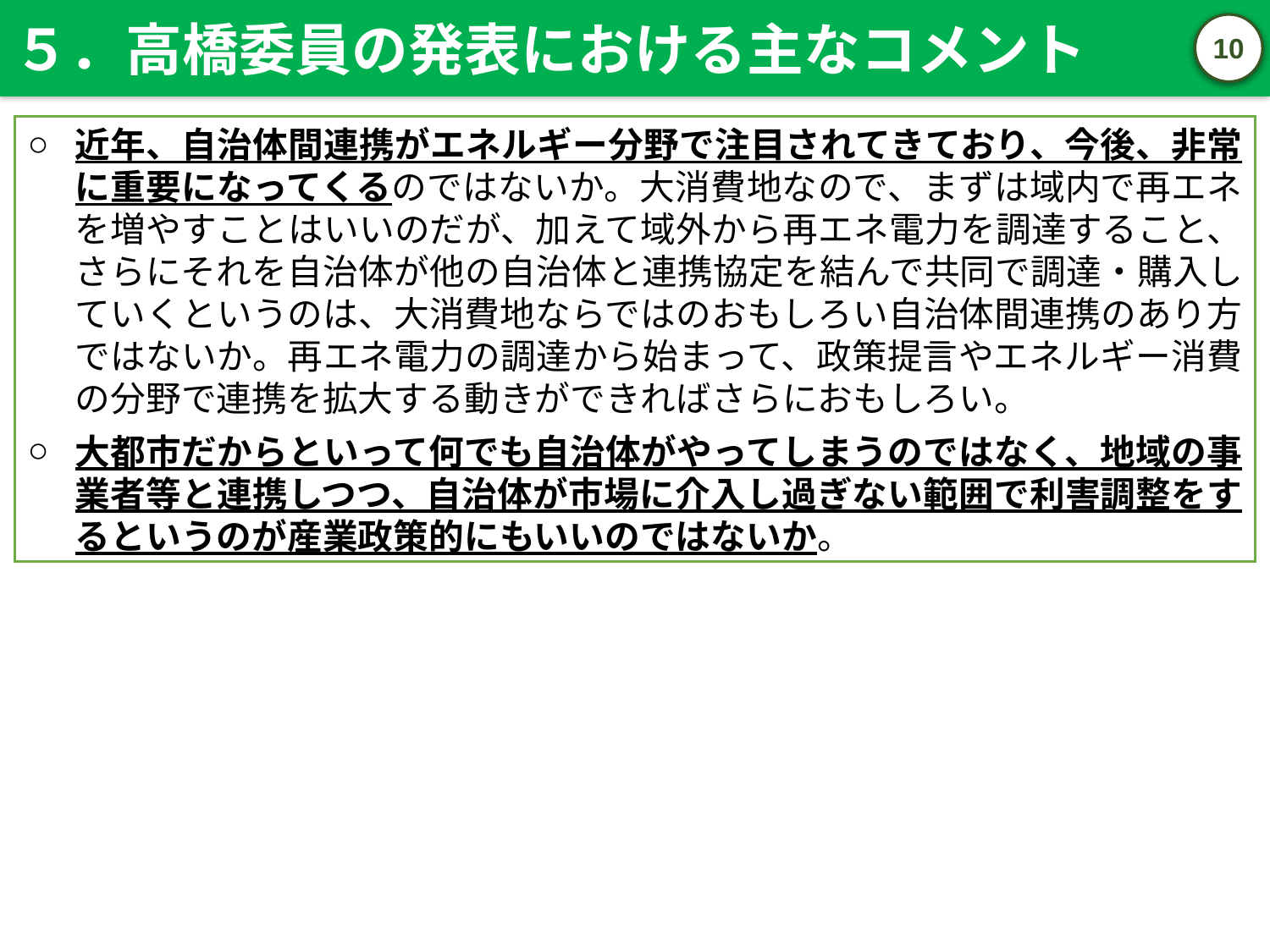

５．高橋委員の発表における主なコメント
10
近年、自治体間連携がエネルギー分野で注目されてきており、今後、非常に重要になってくるのではないか。大消費地なので、まずは域内で再エネを増やすことはいいのだが、加えて域外から再エネ電力を調達すること、さらにそれを自治体が他の自治体と連携協定を結んで共同で調達・購入していくというのは、大消費地ならではのおもしろい自治体間連携のあり方ではないか。再エネ電力の調達から始まって、政策提言やエネルギー消費の分野で連携を拡大する動きができればさらにおもしろい。
大都市だからといって何でも自治体がやってしまうのではなく、地域の事業者等と連携しつつ、自治体が市場に介入し過ぎない範囲で利害調整をするというのが産業政策的にもいいのではないか。